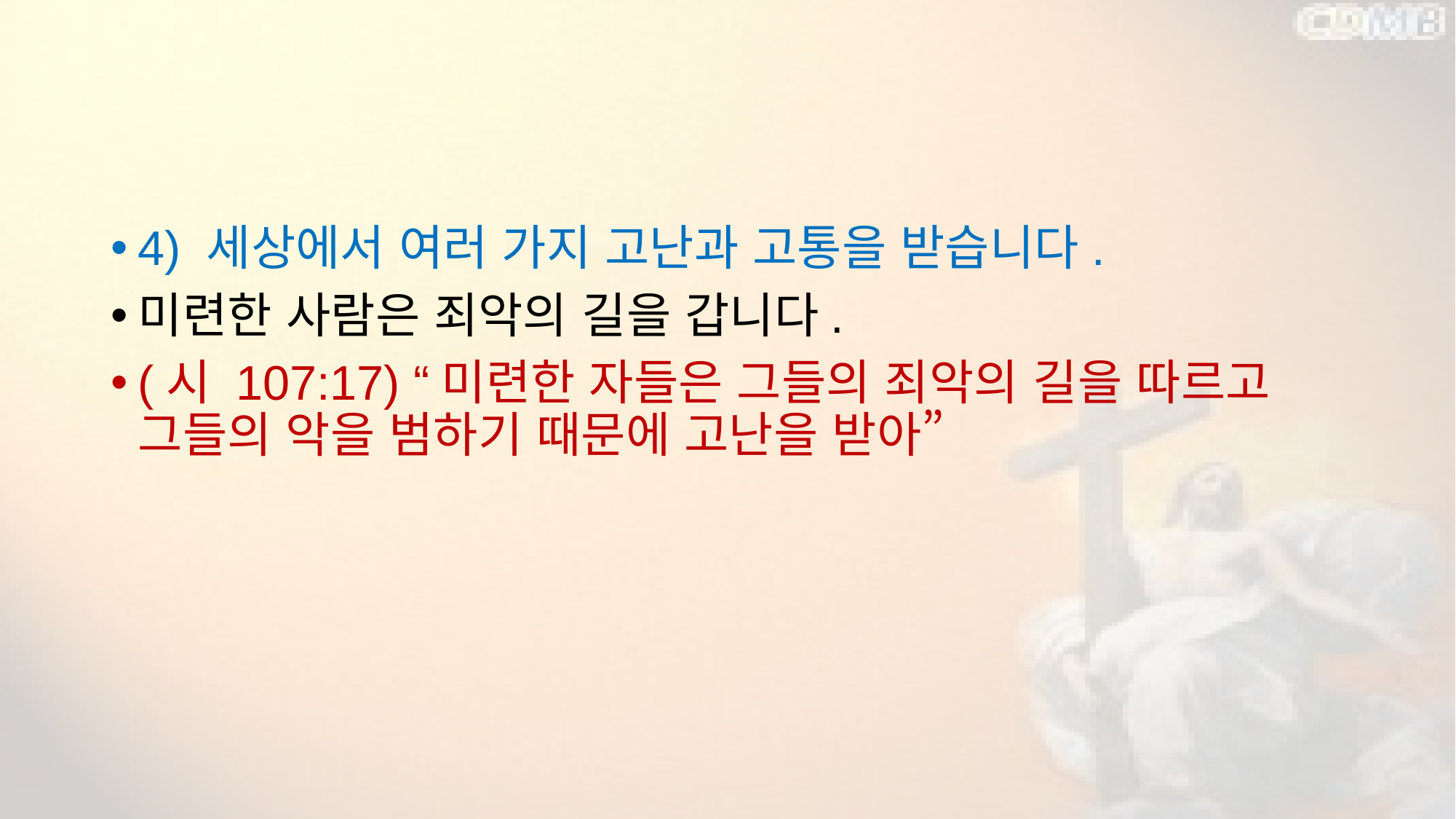

#
4) 세상에서 여러 가지 고난과 고통을 받습니다.
미련한 사람은 죄악의 길을 갑니다.
(시 107:17) “미련한 자들은 그들의 죄악의 길을 따르고 그들의 악을 범하기 때문에 고난을 받아”